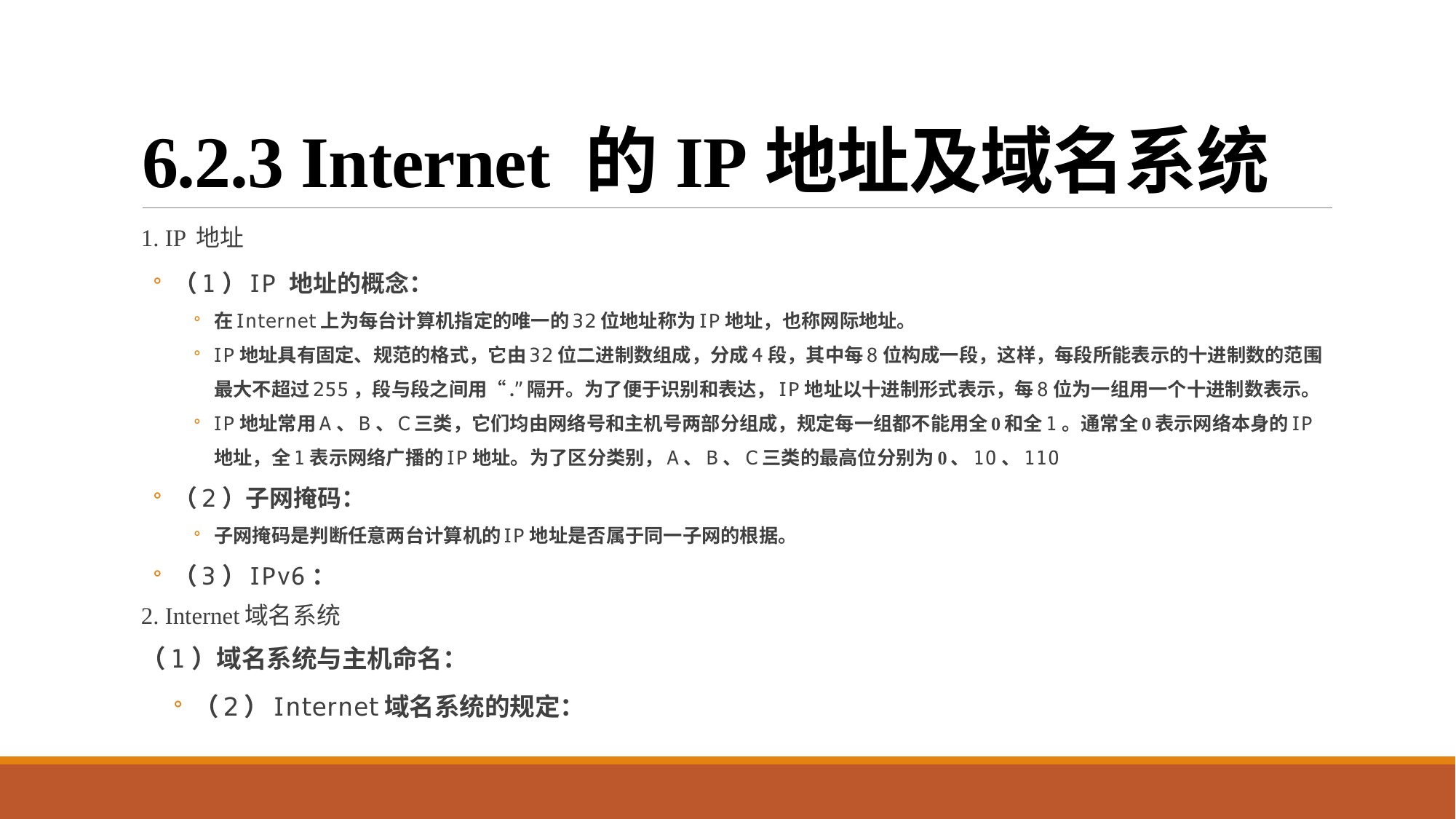

# 6.2.3 Internet 的IP地址及域名系统
1. IP 地址
（1）IP 地址的概念：
在Internet上为每台计算机指定的唯一的32位地址称为IP地址，也称网际地址。
IP地址具有固定、规范的格式，它由32位二进制数组成，分成4段，其中每8位构成一段，这样，每段所能表示的十进制数的范围最大不超过255，段与段之间用“.”隔开。为了便于识别和表达，IP地址以十进制形式表示，每8位为一组用一个十进制数表示。
IP地址常用A、B、C三类，它们均由网络号和主机号两部分组成，规定每一组都不能用全0和全1。通常全0表示网络本身的IP地址，全1表示网络广播的IP地址。为了区分类别，A、B、C三类的最高位分别为0、10、110
（2）子网掩码：
子网掩码是判断任意两台计算机的IP地址是否属于同一子网的根据。
（3）IPv6：
2. Internet域名系统
（1）域名系统与主机命名：
（2）Internet域名系统的规定：